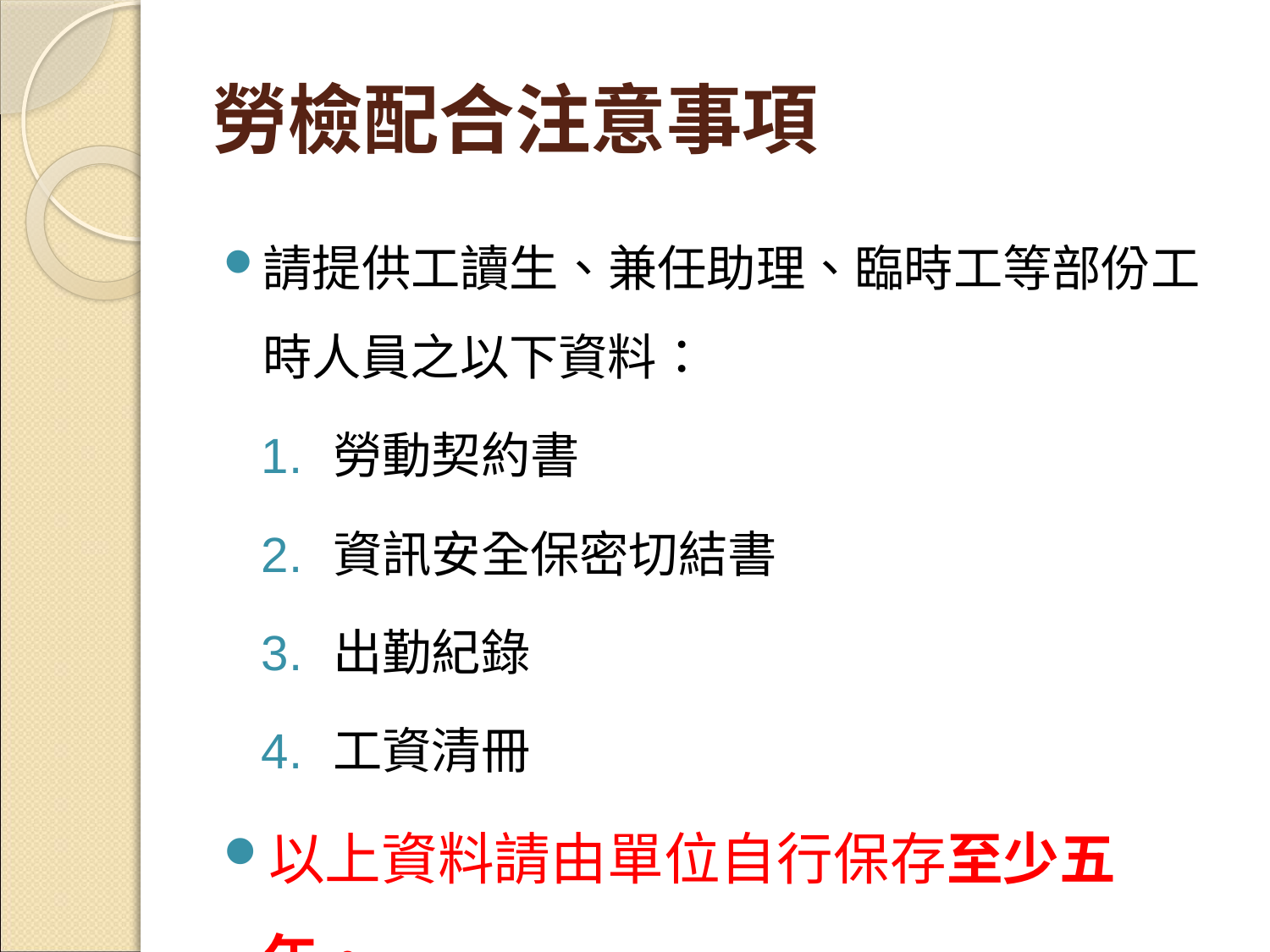

# 勞檢配合注意事項
請提供工讀生、兼任助理、臨時工等部份工時人員之以下資料：
勞動契約書
資訊安全保密切結書
出勤紀錄
工資清冊
以上資料請由單位自行保存至少五年。